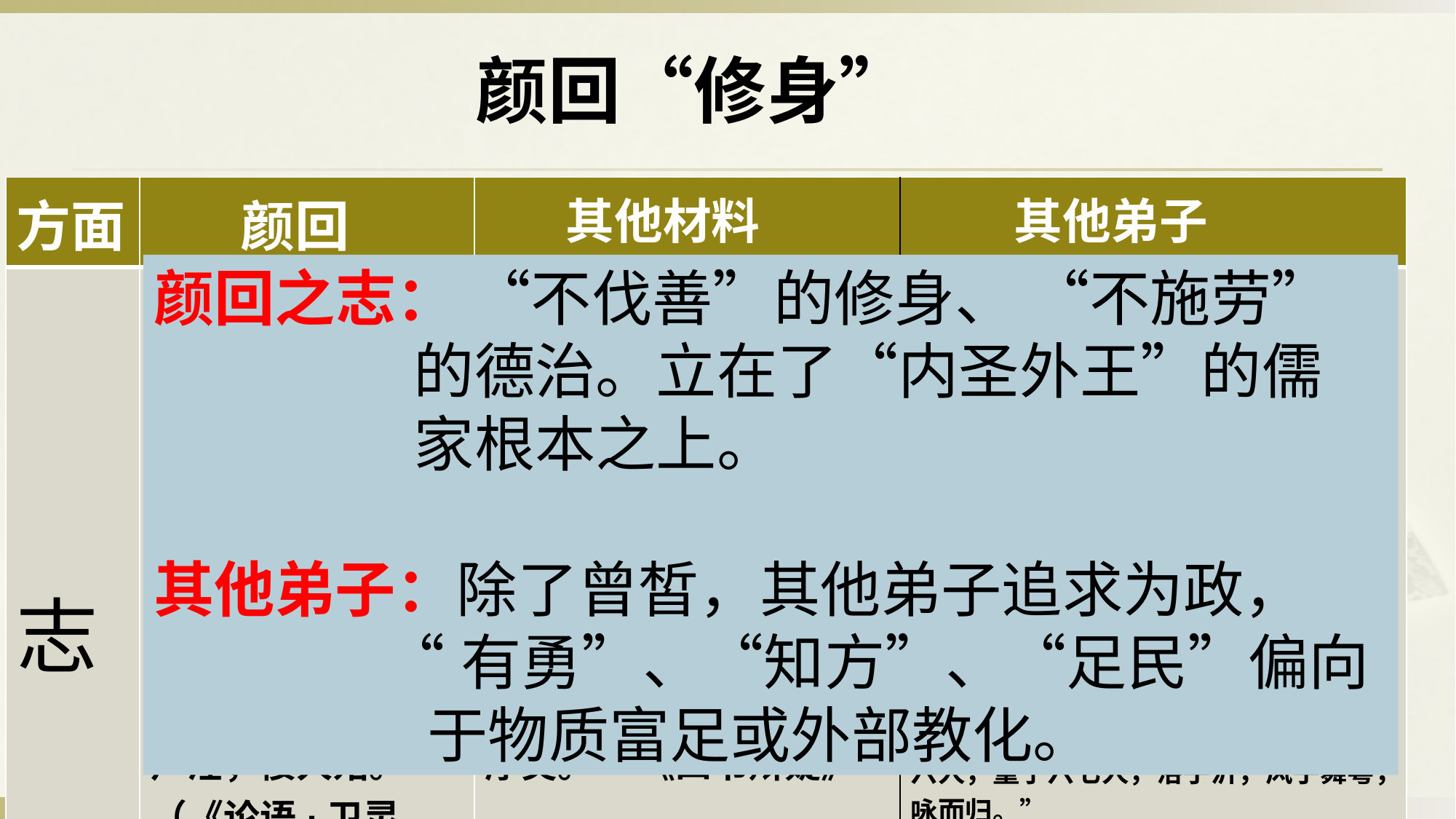

颜回“修身”
| 方面 | 颜回 | 其他材料 | 其他弟子 |
| --- | --- | --- | --- |
| 志 | 1、“愿无伐善，无施劳”（《论语·公冶长》） 2、颜渊问为邦。子曰：“行夏之时，乘殷之辂，服周之冕，乐则韶舞。放郑声，远佞人。郑声淫，佞人殆。” （《论语·卫灵公》） | 1、“伐，夸也，善谓有能。施亦张大之意，劳谓有功。”（《论语集注》） 2、“该‘无施劳’者，不以劳苦之事加于民也。夫劳而不恤，乃古今之通患。……颜子之言，于世厚矣。” 《四书辩疑》 | 子路曰：“愿车马、衣轻裘，与朋友共。敝之而无憾。” 《论语·公冶长》　 《子路曾皙冉有公西华侍坐章》 ①子路：“可使有勇，且知方也。” ②冉有：“可使足民。如其礼乐，以俟君子。” ③公西华：“宗庙之事，如会同，端章甫，愿为小相焉。” ④曾皙：“莫春者，春服既成，冠者五六人，童子六七人，浴乎沂，风乎舞雩，咏而归。” |
颜回之志： “不伐善”的修身、 “不施劳”
                  的德治。立在了“内圣外王”的儒
                  家根本之上。

其他弟子：除了曾皙，其他弟子追求为政，
                 “有勇”、“知方”、“足民”偏向
                   于物质富足或外部教化。